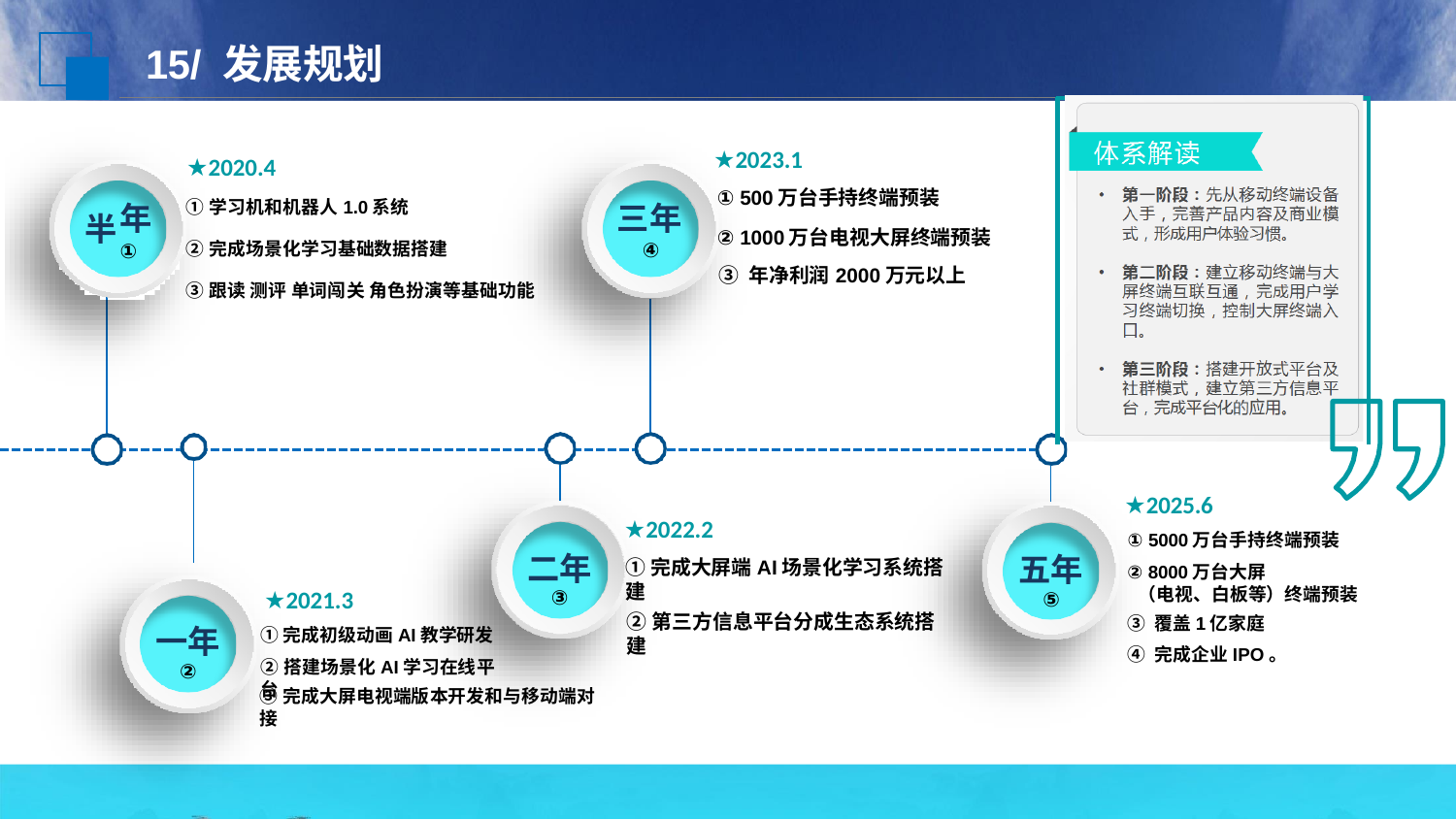

# 15/ 发展规划

| 年 ① | ★2020.4 ①学习机和机器人1.0系统 ②完成场景化学习基础数据搭建 ③跟读测评 单词闯关角色扮演等基础功能 | 三年 ④ | ★2023.1 ① 500万台手持终端预装 ② 1000万台电视大屏终端预装 ③ 年净利润2000万元以上 |  |
| --- | --- | --- | --- | --- |

半

★2025.6
① 5000万台手持终端预装
② 8000万台大屏
（电视、白板等）终端预装
③ 覆盖1亿家庭
④ 完成企业IPO。
★2022.2
①完成大屏端AI场景化学习系统搭建
②第三方信息平台分成生态系统搭建

二年
③
五年
⑤
★2021.3
①完成初级动画AI教学研发
②搭建场景化AI学习在线平台

一年
②
③完成大屏电视端版本开发和与移动端对接